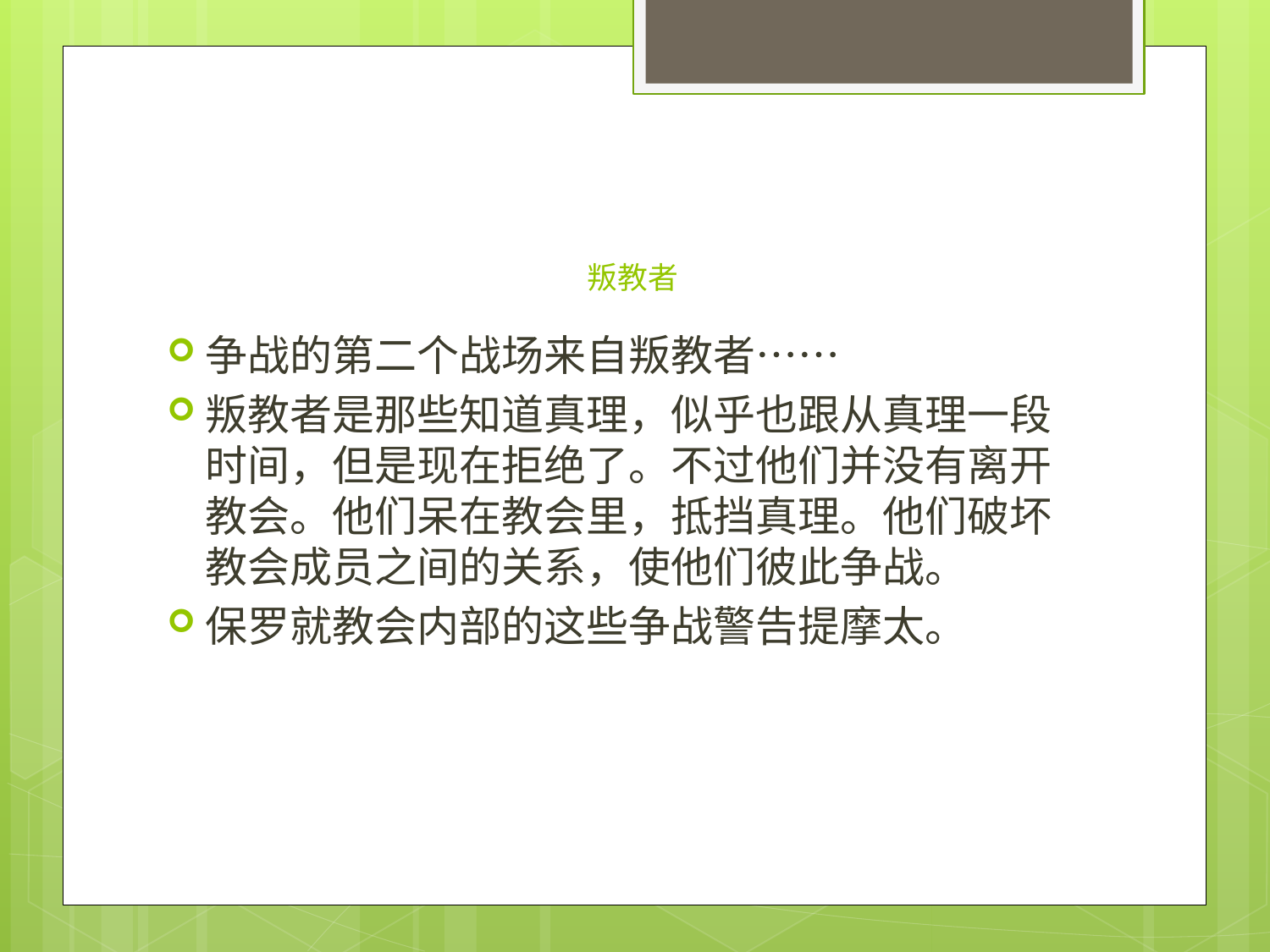

# 叛教者
争战的第二个战场来自叛教者……
叛教者是那些知道真理，似乎也跟从真理一段时间，但是现在拒绝了。不过他们并没有离开教会。他们呆在教会里，抵挡真理。他们破坏教会成员之间的关系，使他们彼此争战。
保罗就教会内部的这些争战警告提摩太。